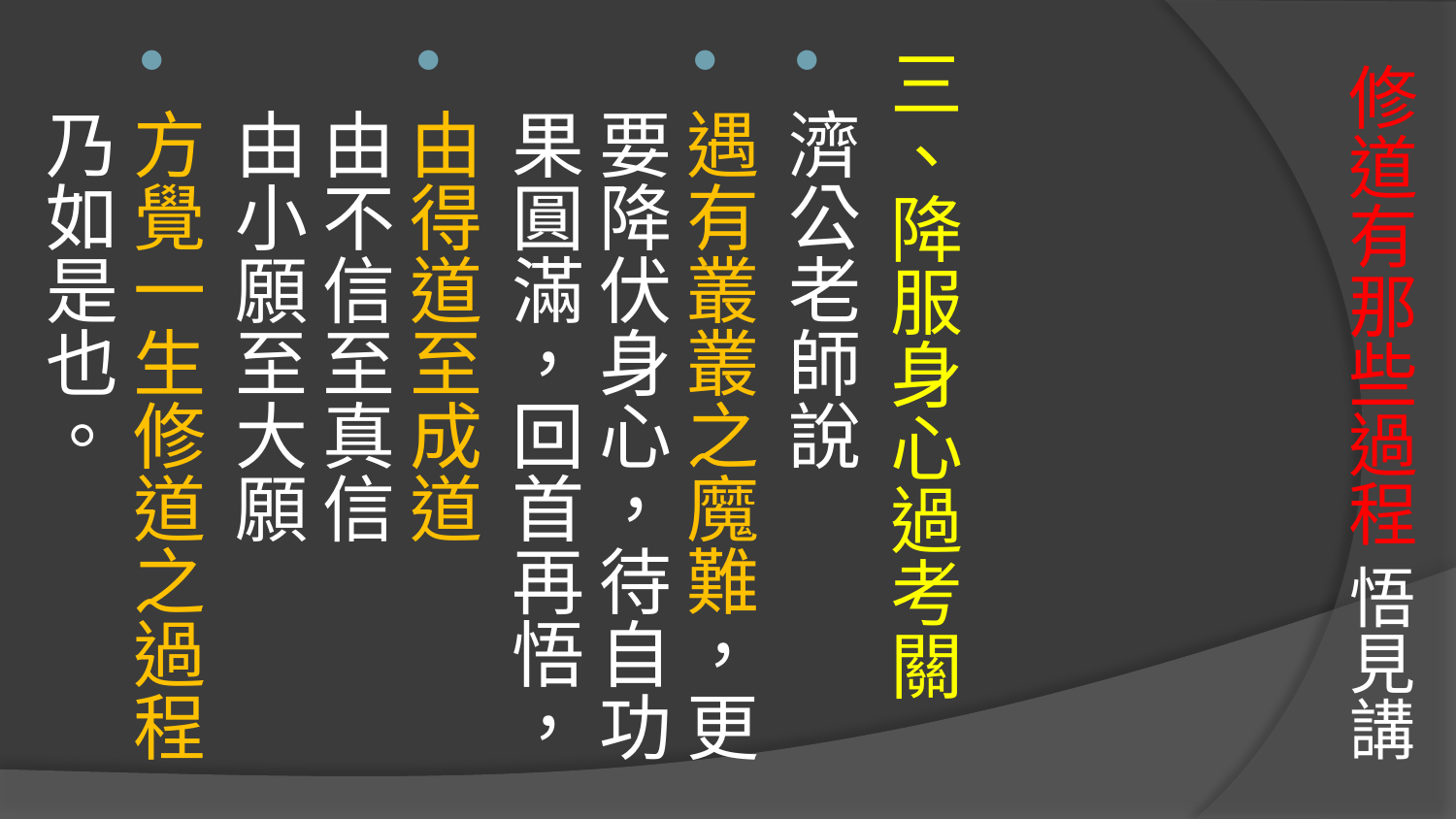

三、降服身心過考關
濟公老師說
遇有叢叢之魔難，更要降伏身心，待自功果圓滿，回首再悟，
由得道至成道　 
由不信至真信　 
由小願至大願
方覺一生修道之過程 乃如是也。
# 修道有那些過程 悟見講